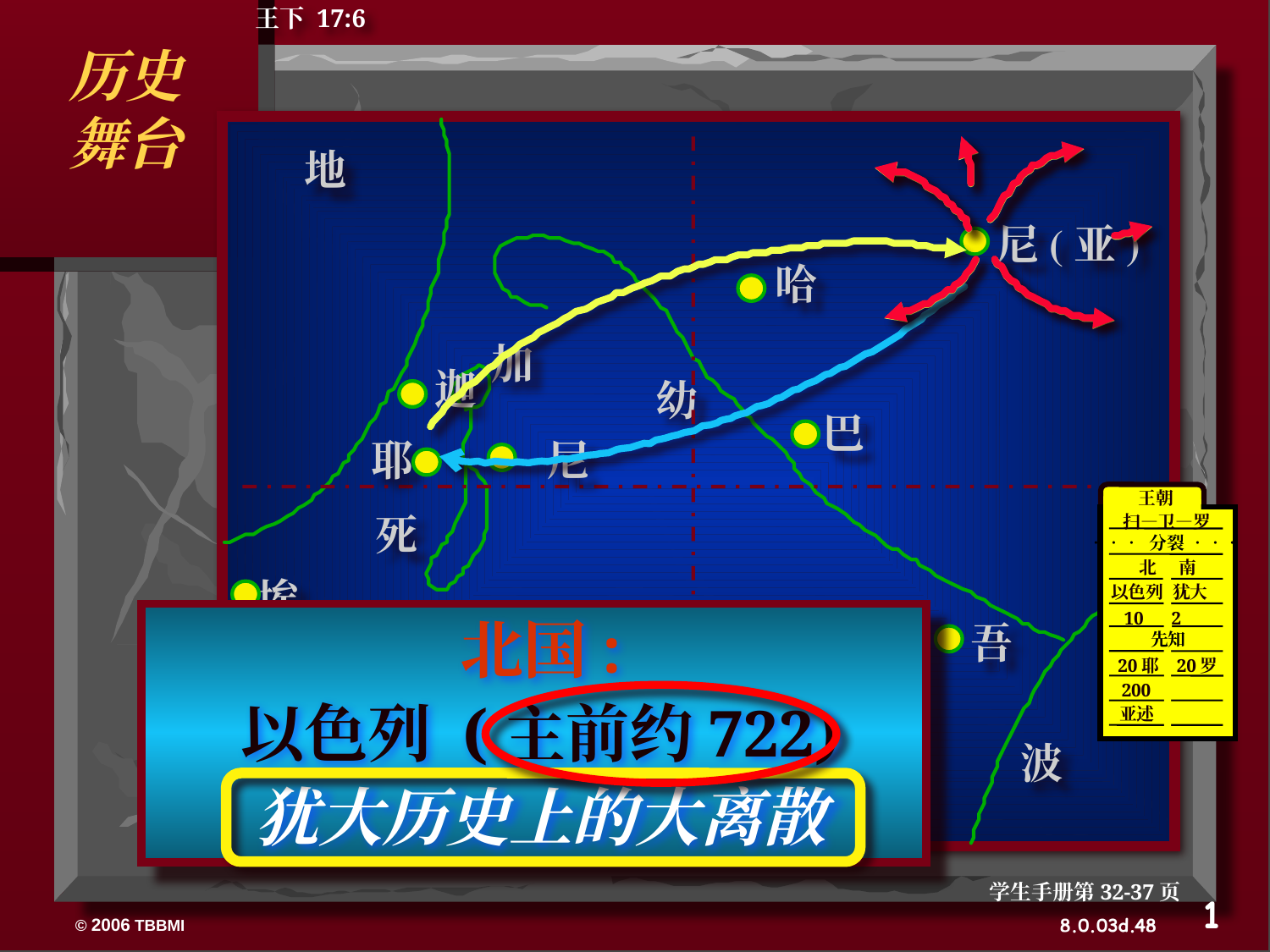

历史
舞台
王下 17:6

地

尼(亚)

哈

加
迦

幼

巴

耶
尼

   王朝

扫—卫—罗
 ••• 分裂 •••
北     南
以色列  犹大
10      2
先知
20耶   20罗
200
亚述

死

埃

北国:
以色列 (主前约722)
犹大历史上的大离散

吾
加-巴

西
波

红
学生手册第32-37页
1

48